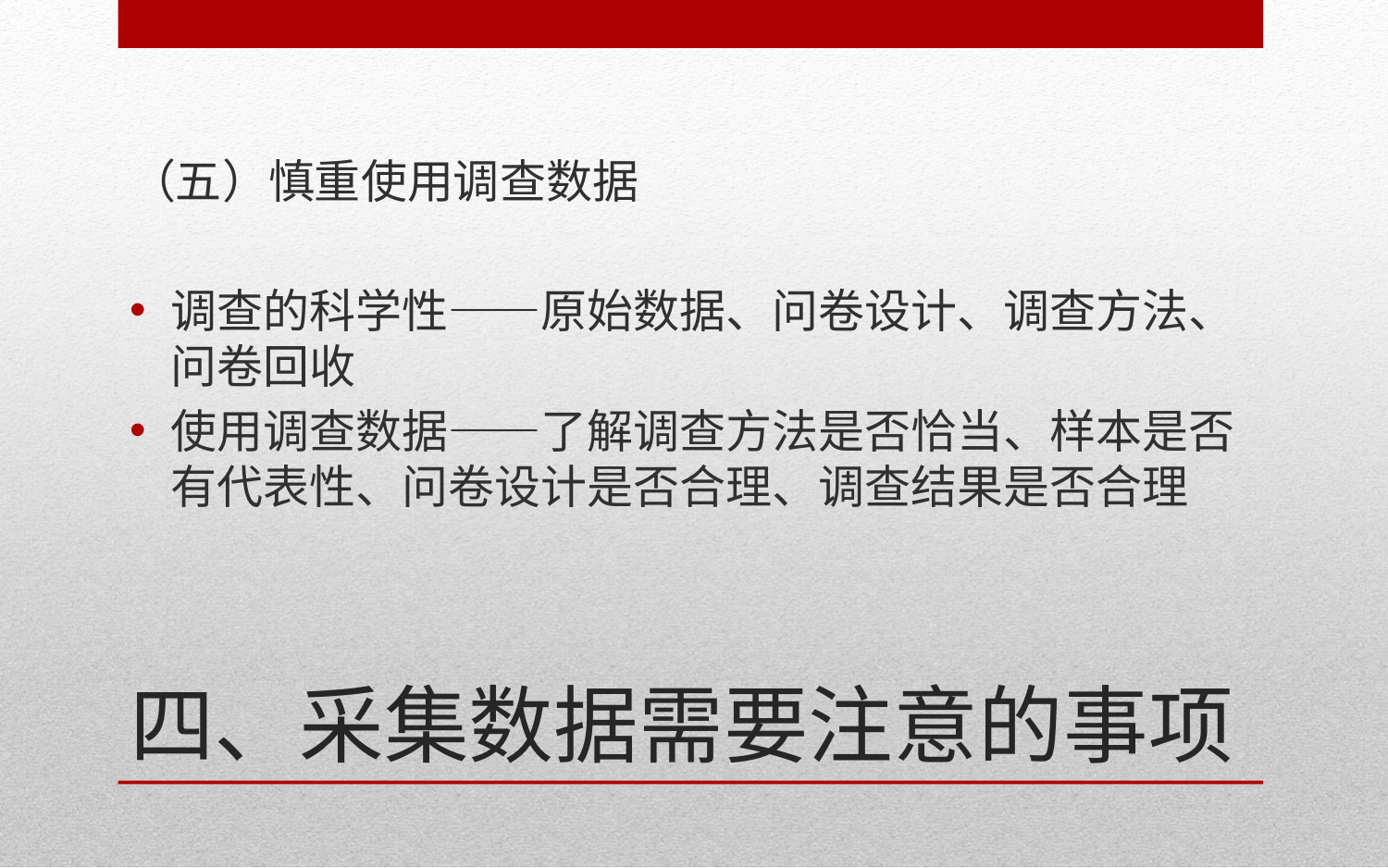

（五）慎重使用调查数据

调查的科学性——原始数据、问卷设计、调查方法、问卷回收
使用调查数据——了解调查方法是否恰当、样本是否有代表性、问卷设计是否合理、调查结果是否合理
# 四、采集数据需要注意的事项